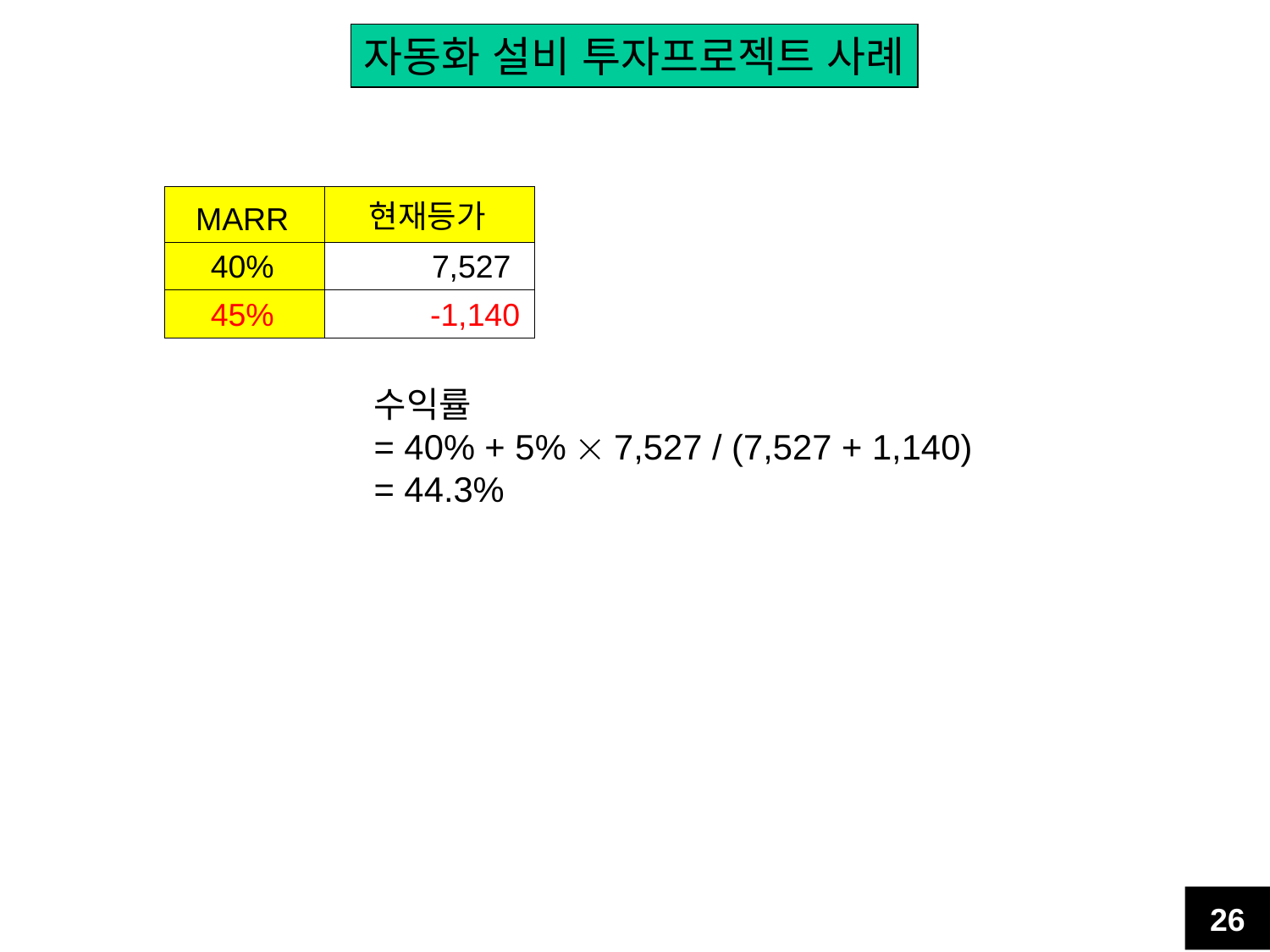

자동화 설비 투자프로젝트 사례
| MARR | 현재등가 |
| --- | --- |
| 40% | 7,527 |
| 45% | -1,140 |
수익률
= 40% + 5% × 7,527 / (7,527 + 1,140)
= 44.3%
26